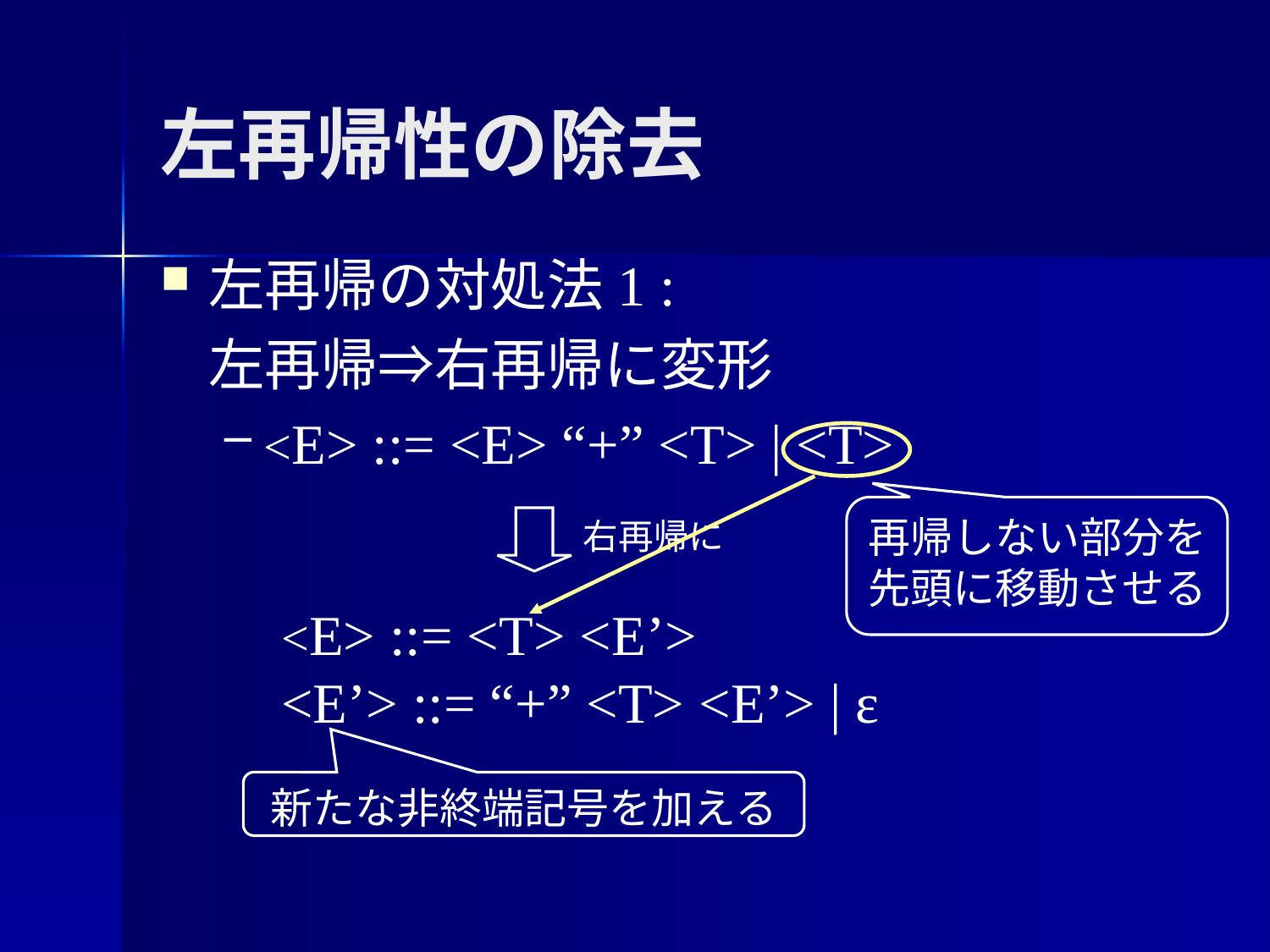

# 左再帰性の除去
左再帰の対処法1 :
	左再帰⇒右再帰に変形
<E> ::= <E> “+” <T> | <T>

再帰しない部分を
先頭に移動させる

右再帰に
<E> ::= <T> <E’>
<E’> ::= “+” <T> <E’> | ε
新たな非終端記号を加える